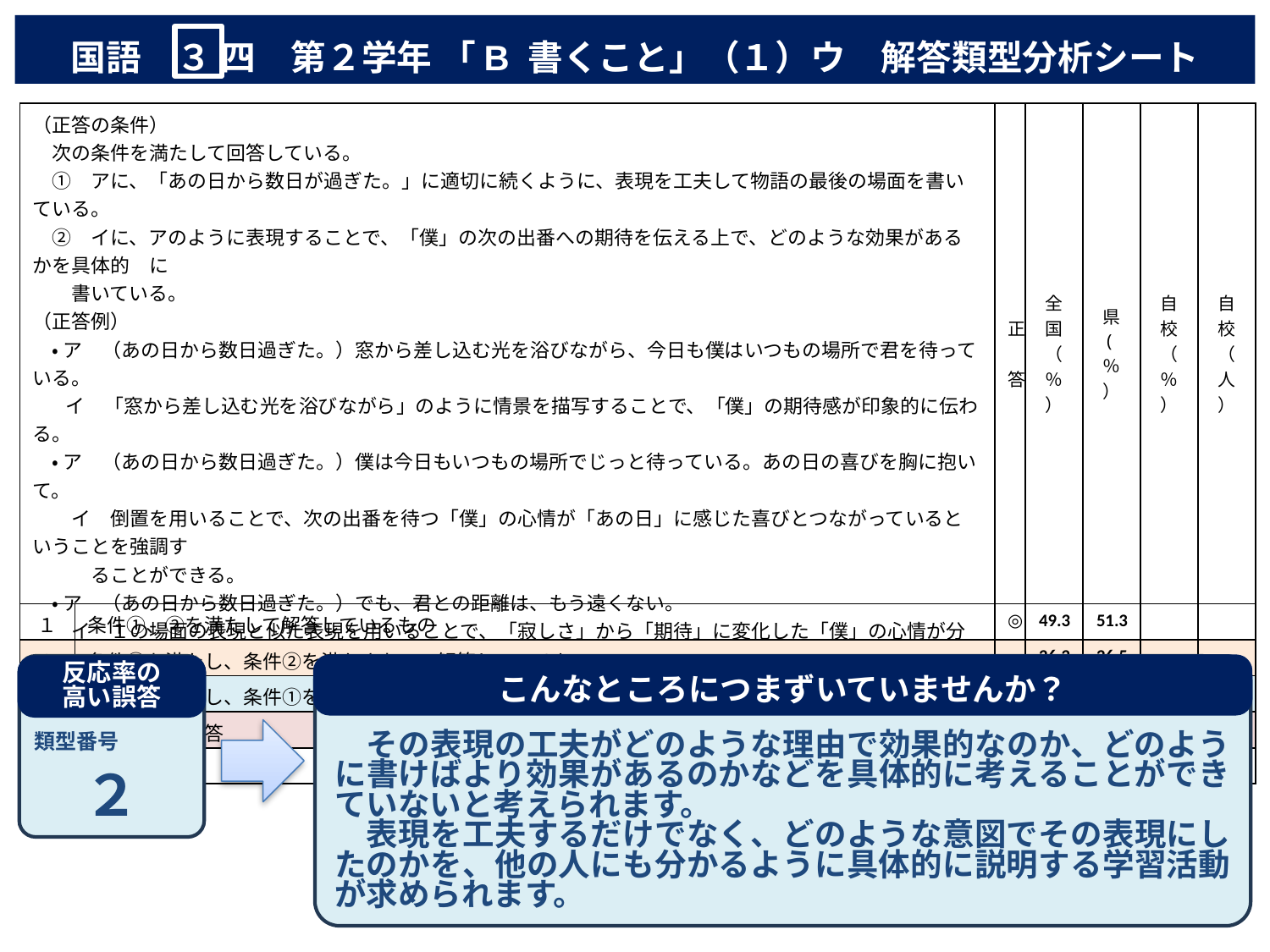

国語　３ 四　第２学年 「B 書くこと」（１）ウ　解答類型分析シート

| （正答の条件） 　次の条件を満たして回答している。 　①　アに、「あの日から数日が過ぎた。」に適切に続くように、表現を工夫して物語の最後の場面を書いている。 　②　イに、アのように表現することで、「僕」の次の出番への期待を伝える上で、どのような効果があるかを具体的　に 　　書いている。 （正答例） 　・ ア　（あの日から数日過ぎた。）窓から差し込む光を浴びながら、今日も僕はいつもの場所で君を待っている。 　 イ　「窓から差し込む光を浴びながら」のように情景を描写することで、「僕」の期待感が印象的に伝わる。 　・ ア　（あの日から数日過ぎた。）僕は今日もいつもの場所でじっと待っている。あの日の喜びを胸に抱いて。 　　イ　倒置を用いることで、次の出番を待つ「僕」の心情が「あの日」に感じた喜びとつながっているということを強調す 　　　ることができる。 　・ ア　（あの日から数日過ぎた。）でも、君との距離は、もう遠くない。 　　イ　１の場面の表現と似た表現を用いることで、「寂しさ」から「期待」に変化した「僕」の心情が分かりやすく伝わる 　　　効果がある。 |  | 正　答 | 全国（％） | 県 (％） | 自校（％） | 自校（人） |
| --- | --- | --- | --- | --- | --- | --- |
| １ | 条件①、②を満たして解答しているもの | ◎ | 49.3 | 51.3 |  |  |
| ２ | 条件①を満たし、条件②を満たさないで解答しているもの |  | 26.2 | 26.5 |  |  |
| ３ | 条件②を満たし、条件①を満たさないで解答しているもの |  | 1.1 | 1.3 |  |  |
| 99 | 上記以外の解答 |  | 8.4 | 8.7 |  |  |
| ０ | 無解答 |  | 15.0 | 12.1 |  |  |
　その表現の工夫がどのような理由で効果的なのか、どのように書けばより効果があるのかなどを具体的に考えることができていないと考えられます。
　表現を工夫するだけでなく、どのような意図でその表現にしたのかを、他の人にも分かるように具体的に説明する学習活動が求められます。

２
こんなところにつまずいていませんか？
反応率の
高い誤答

類型番号